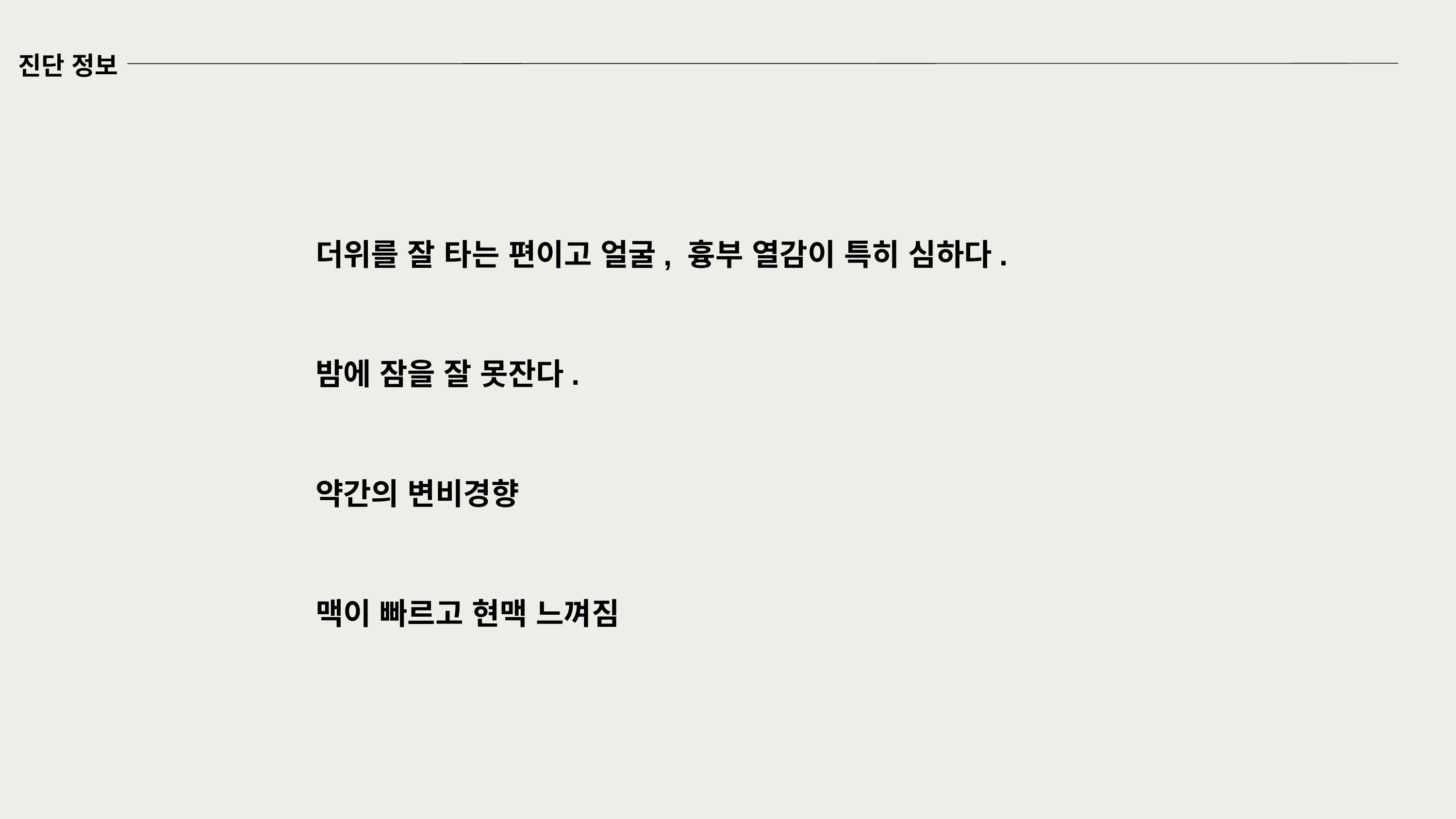

진단 정보

더위를 잘 타는 편이고 얼굴, 흉부 열감이 특히 심하다.
밤에 잠을 잘 못잔다.
약간의 변비경향
맥이 빠르고 현맥 느껴짐